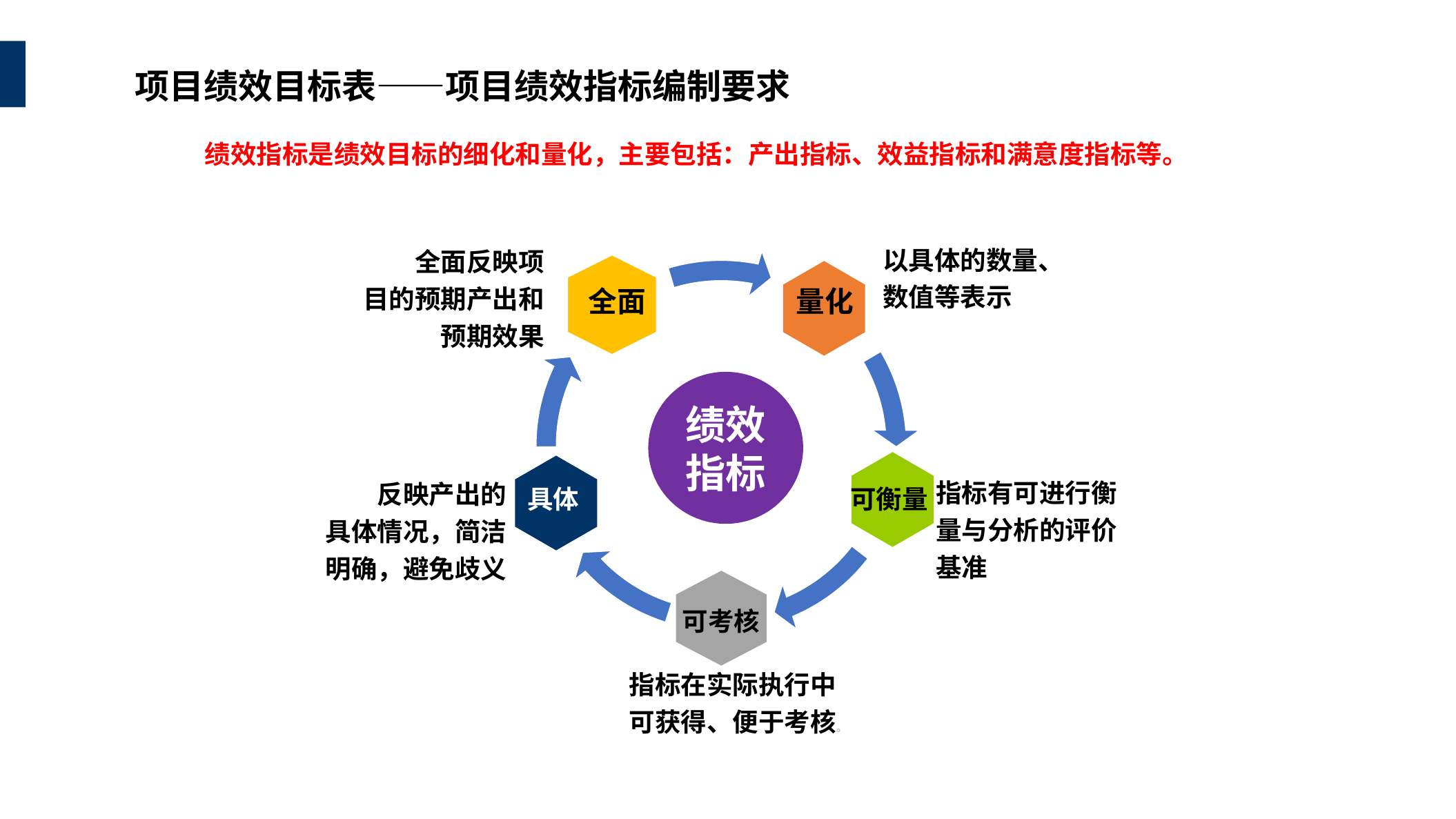

项目绩效目标表——项目绩效指标编制要求
绩效指标是绩效目标的细化和量化，主要包括：产出指标、效益指标和满意度指标等。
以具体的数量、数值等表示
     全面反映项目的预期产出和预期效果
量化
可衡量
可考核
具体
全面

具体
绩效指标

指标有可进行衡量与分析的评价基准
     反映产出的具体情况，简洁明确，避免歧义

指标在实际执行中可获得、便于考核。